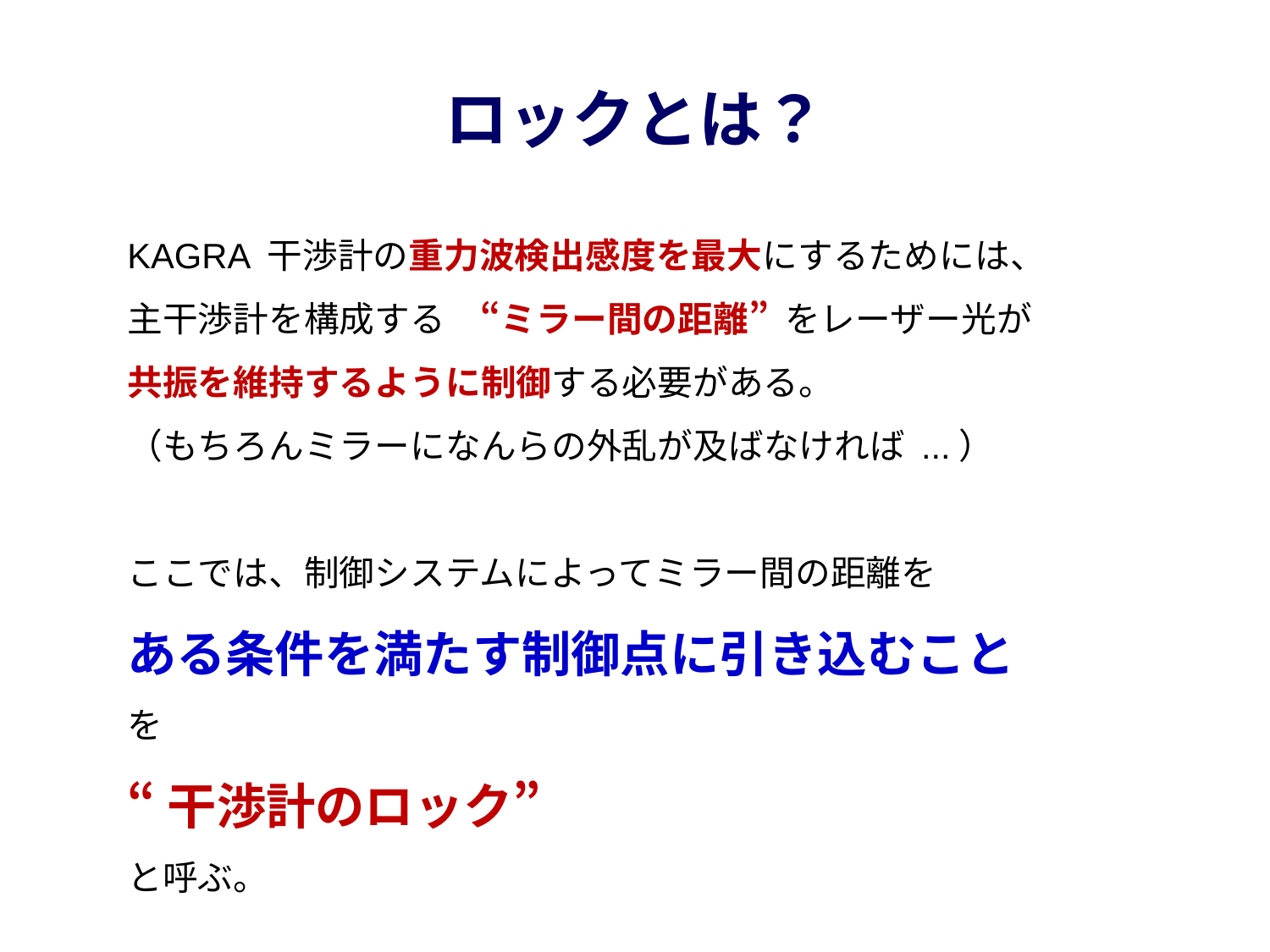

# ロックとは？
KAGRA 干渉計の重力波検出感度を最大にするためには、
主干渉計を構成する　“ミラー間の距離”  をレーザー光が
共振を維持するように制御する必要がある。
（もちろんミラーになんらの外乱が及ばなければ ...）

ここでは、制御システムによってミラー間の距離を
ある条件を満たす制御点に引き込むこと
を
“干渉計のロック”
と呼ぶ。